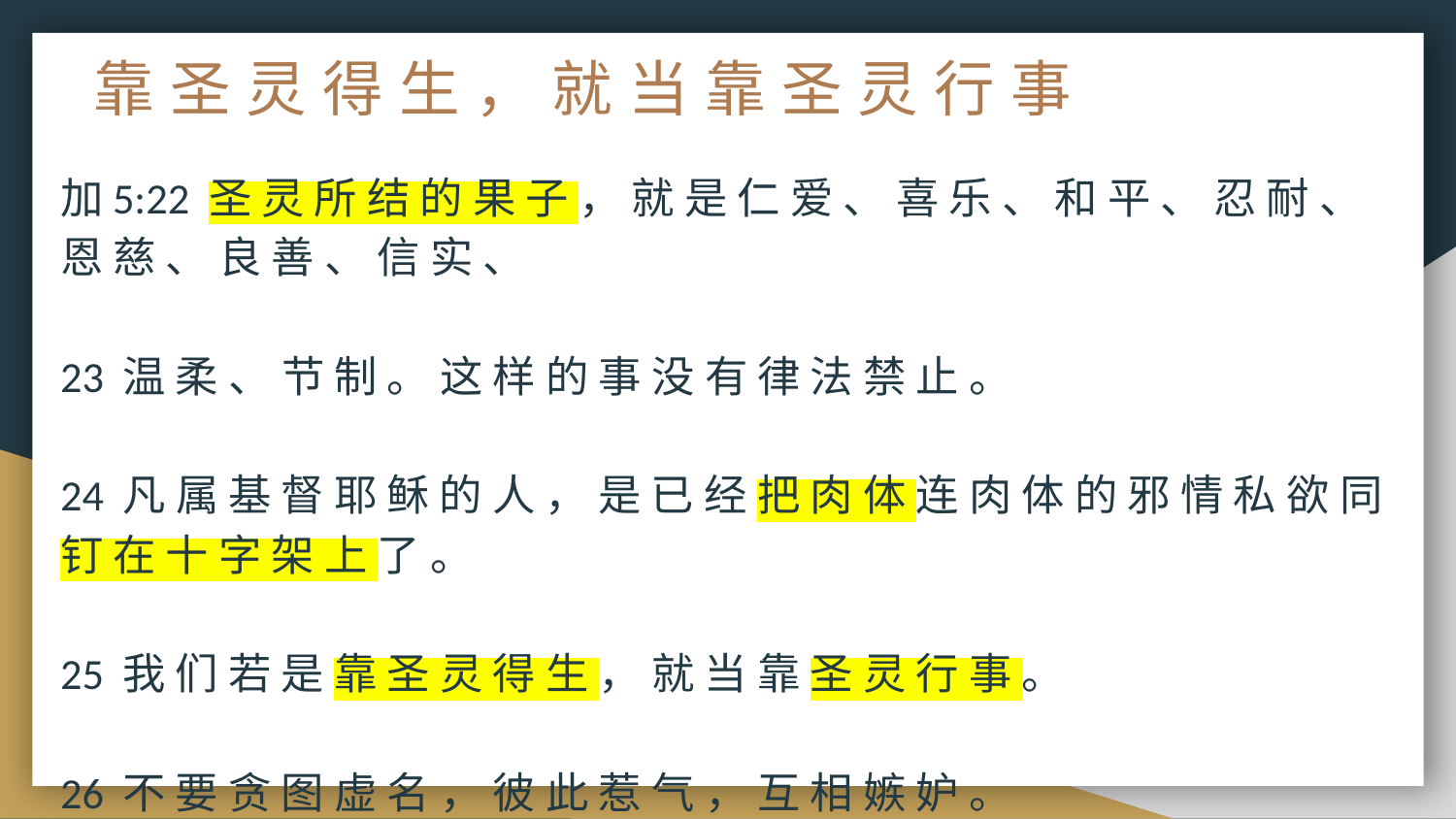

# 靠 圣 灵 得 生 ， 就 当 靠 圣 灵 行 事
加5:22 圣 灵 所 结 的 果 子 ， 就 是 仁 爱 、 喜 乐 、 和 平 、 忍 耐 、 恩 慈 、 良 善 、 信 实 、

23 温 柔 、 节 制 。 这 样 的 事 没 有 律 法 禁 止 。

24 凡 属 基 督 耶 稣 的 人 ， 是 已 经 把 肉 体 连 肉 体 的 邪 情 私 欲 同 钉 在 十 字 架 上 了 。

25 我 们 若 是 靠 圣 灵 得 生 ， 就 当 靠 圣 灵 行 事 。

26 不 要 贪 图 虚 名 ， 彼 此 惹 气 ， 互 相 嫉 妒 。